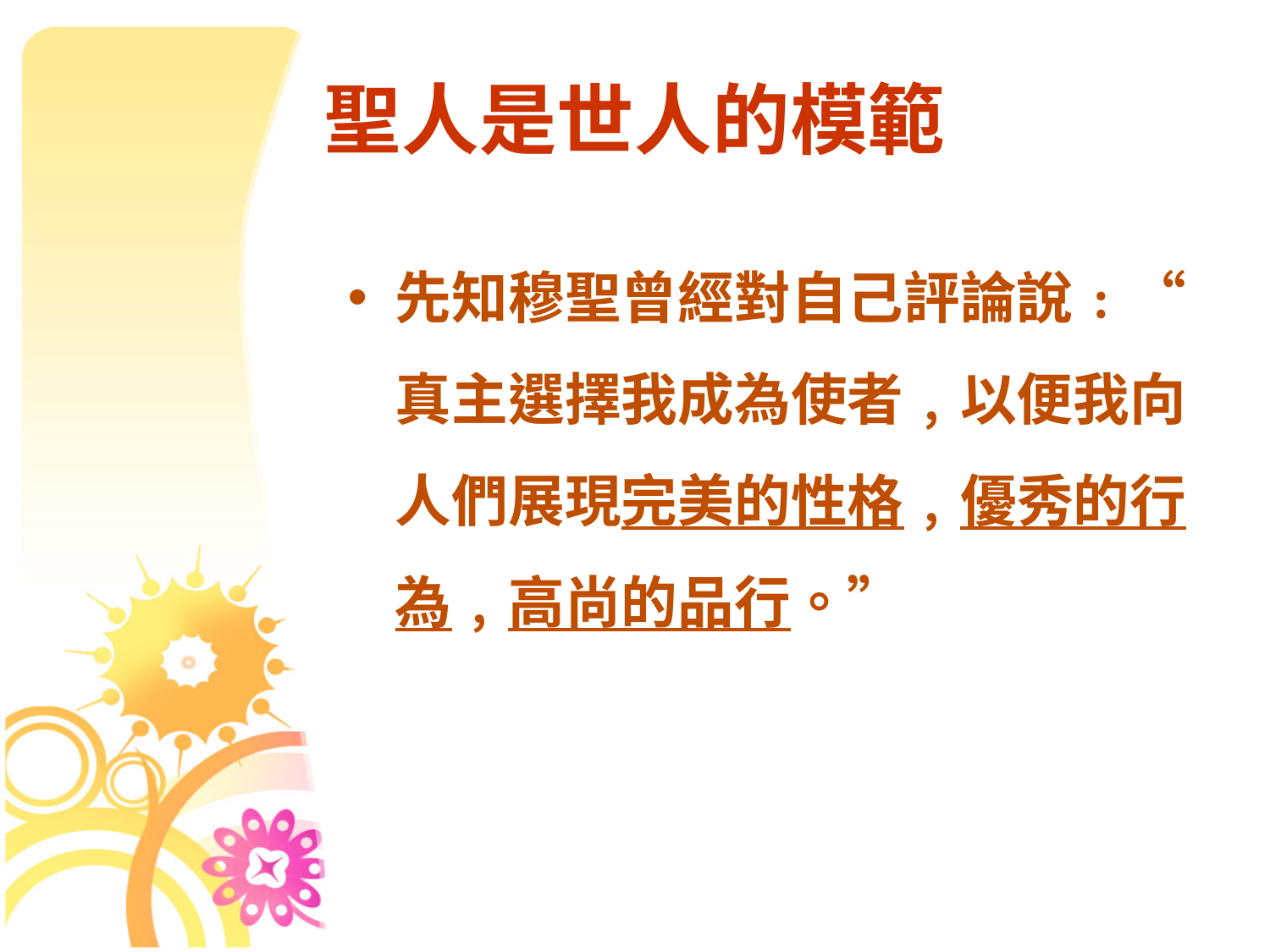

# 聖人是世人的模範
先知穆聖曾經對自己評論說﹕“真主選擇我成為使者﹐以便我向人們展現完美的性格﹐優秀的行為﹐高尚的品行。”